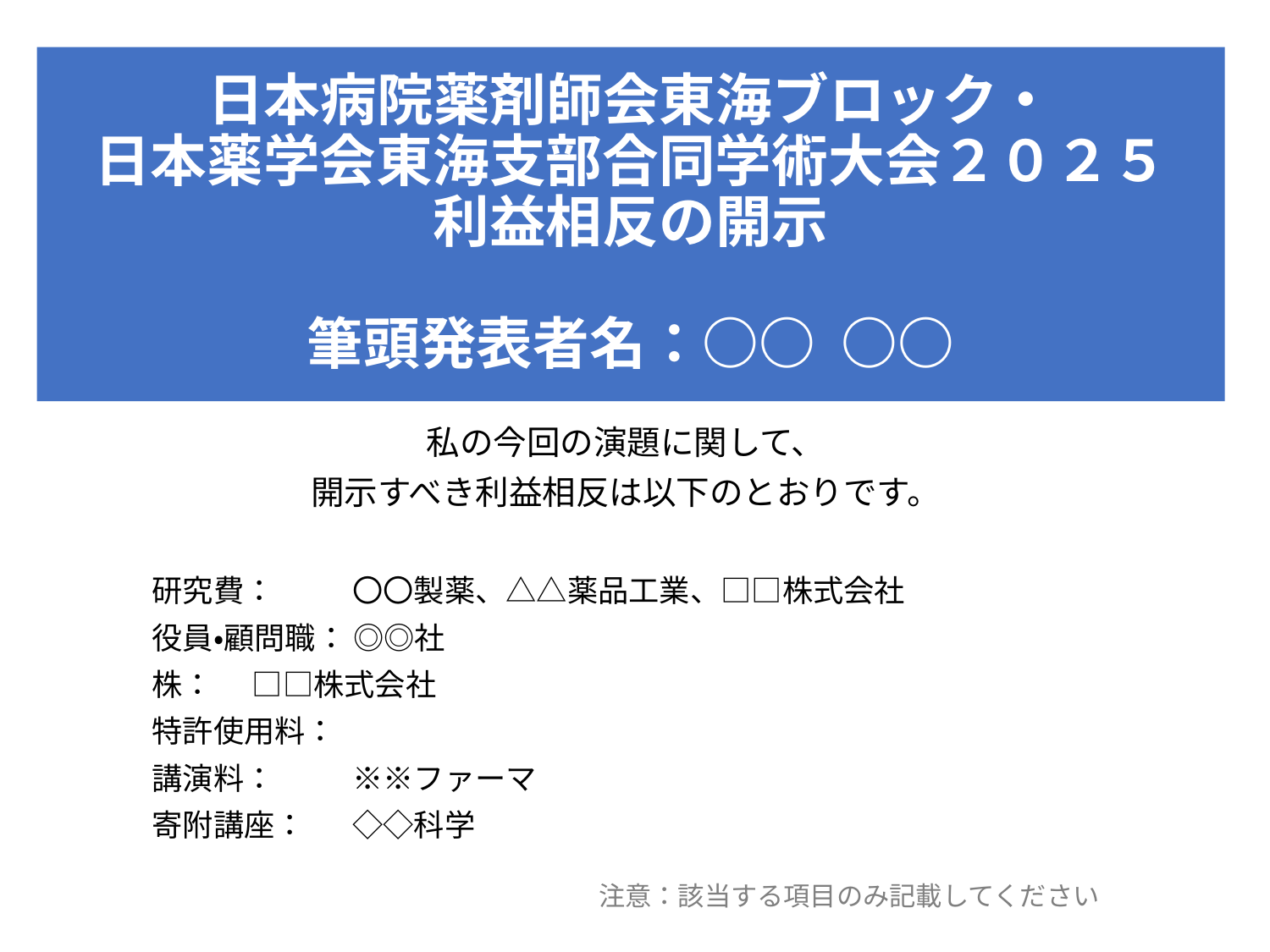

# 日本病院薬剤師会東海ブロック・ 日本薬学会東海支部合同学術大会２０２５ 利益相反の開示 筆頭発表者名：○○  ○○
私の今回の演題に関して、
開示すべき利益相反は以下のとおりです。

研究費：	〇〇製薬、△△薬品工業、□□株式会社
役員・顧問職： ◎◎社
株：		□□株式会社
特許使用料：
講演料：	※※ファーマ
寄附講座：	◇◇科学
注意：該当する項目のみ記載してください